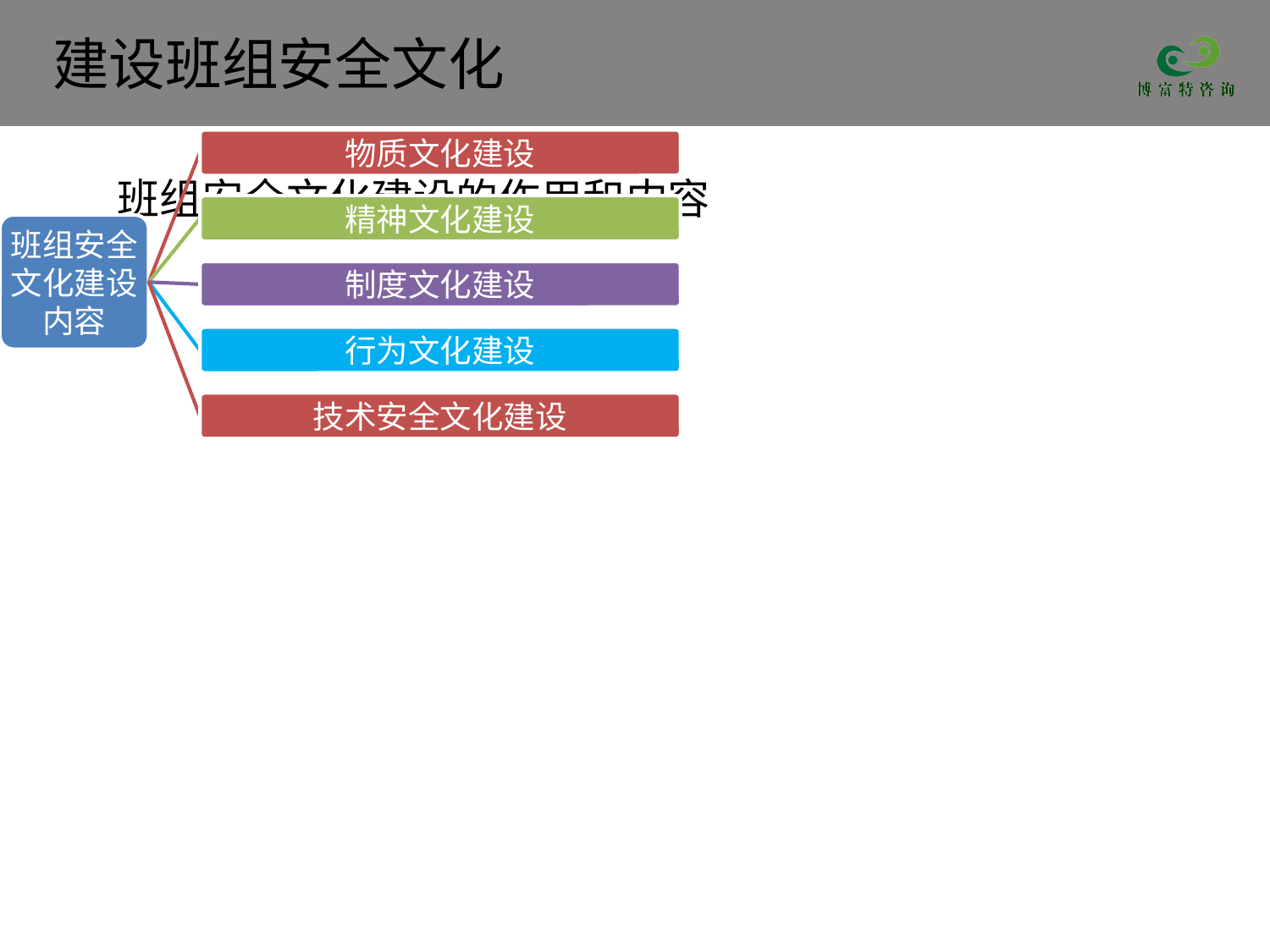

班组安全文化建设的作用和内容
班组安全文化建设内容

物质文化建设

精神文化建设

制度文化建设

行为文化建设

技术安全文化建设